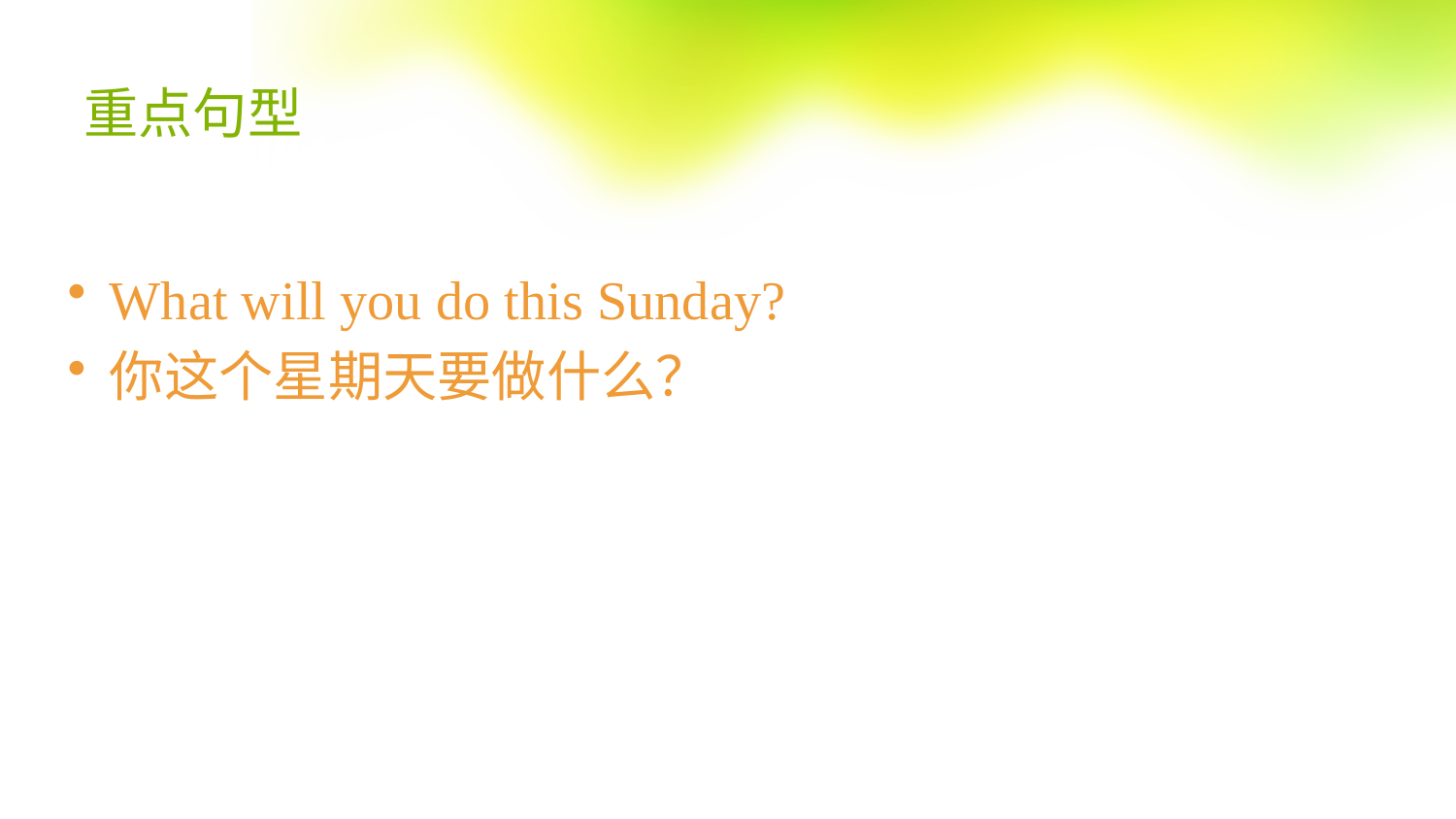

# 重点句型
What will you do this Sunday?
你这个星期天要做什么？